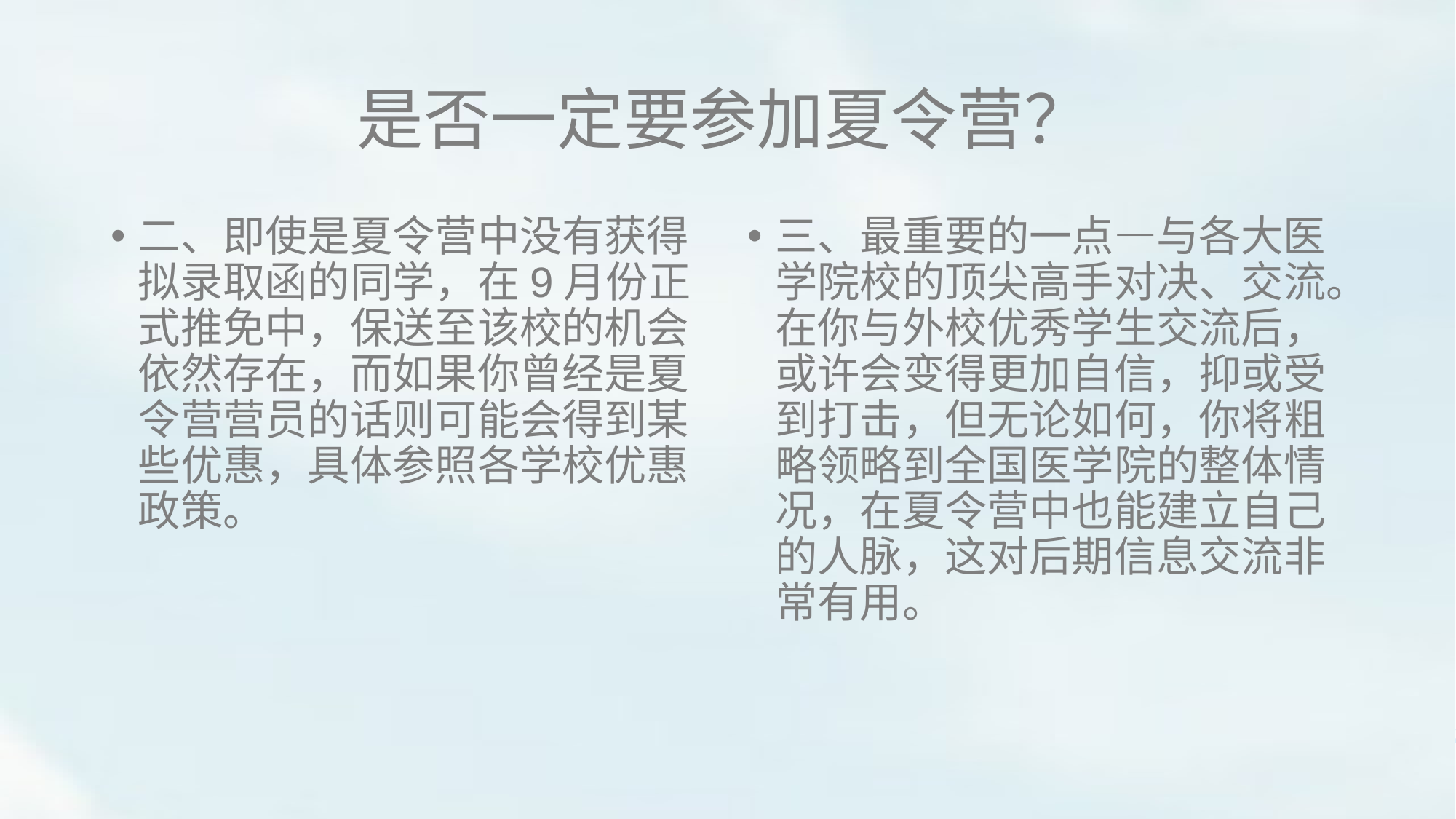

是否一定要参加夏令营？
二、即使是夏令营中没有获得拟录取函的同学，在9月份正式推免中，保送至该校的机会依然存在，而如果你曾经是夏令营营员的话则可能会得到某些优惠，具体参照各学校优惠政策。

三、最重要的一点—与各大医学院校的顶尖高手对决、交流。在你与外校优秀学生交流后，或许会变得更加自信，抑或受到打击，但无论如何，你将粗略领略到全国医学院的整体情况，在夏令营中也能建立自己的人脉，这对后期信息交流非常有用。